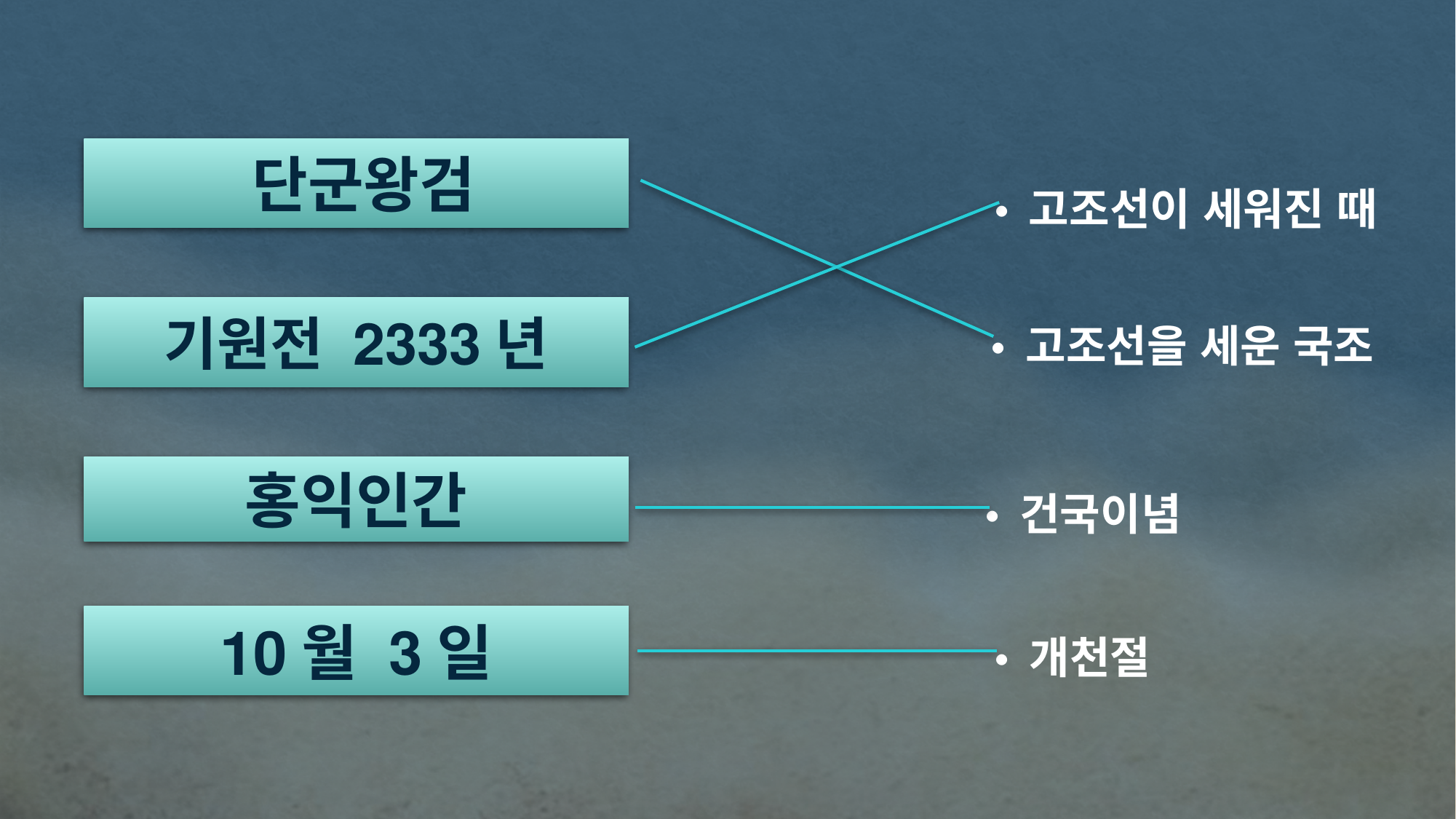

단군왕검
고조선이 세워진 때
기원전 2333년
고조선을 세운 국조
홍익인간
건국이념
10월 3일
개천절